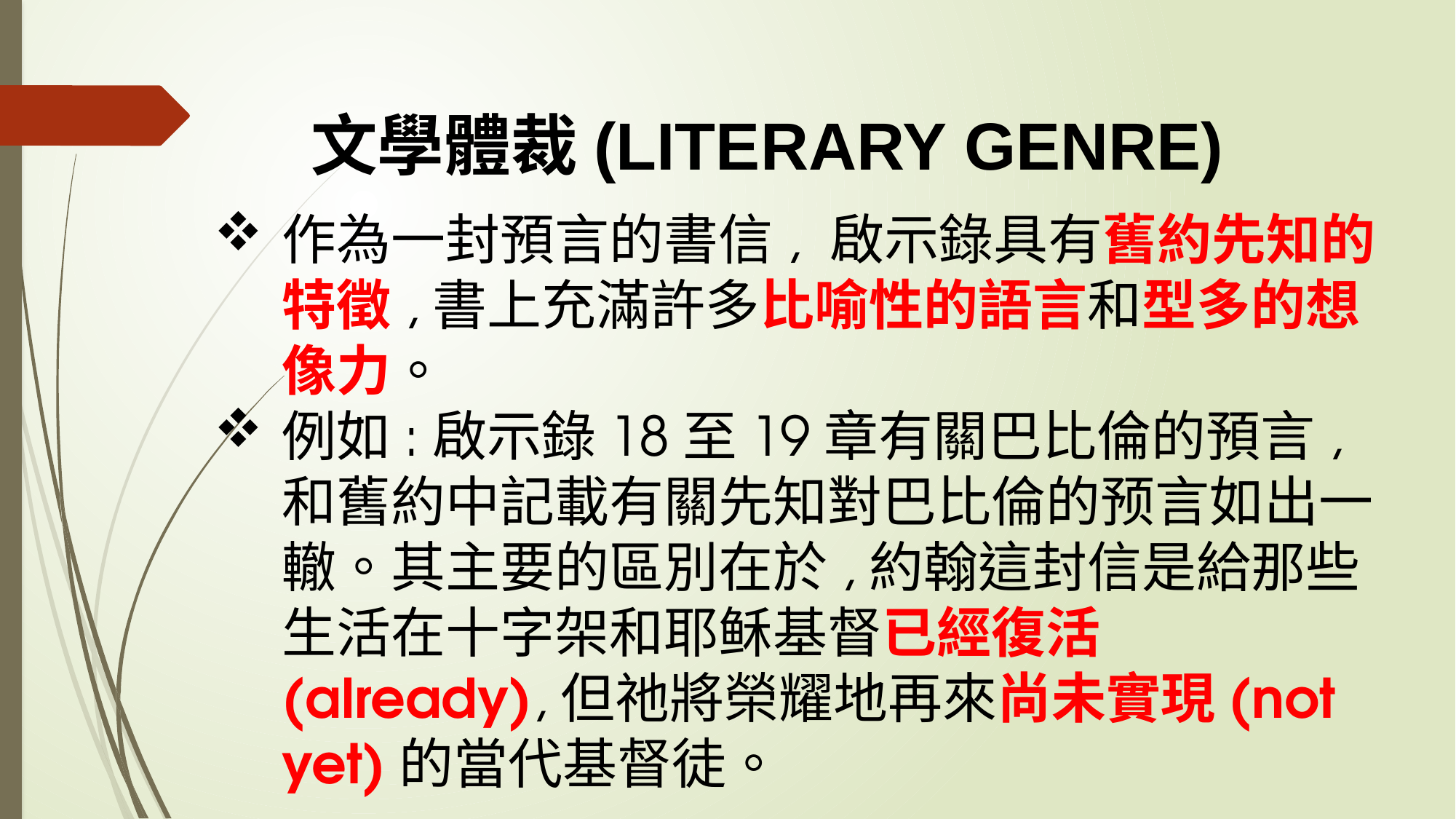

文學體裁(Literary Genre)
作為一封預言的書信, 啟示錄具有舊約先知的特徵,書上充滿許多比喻性的語言和型多的想像力。
例如:啟示錄18至19章有關巴比倫的預言,和舊約中記載有關先知對巴比倫的预言如出一轍。其主要的區別在於,約翰這封信是給那些生活在十字架和耶稣基督已經復活(already),但祂將榮耀地再來尚未實現(not yet)的當代基督徒。